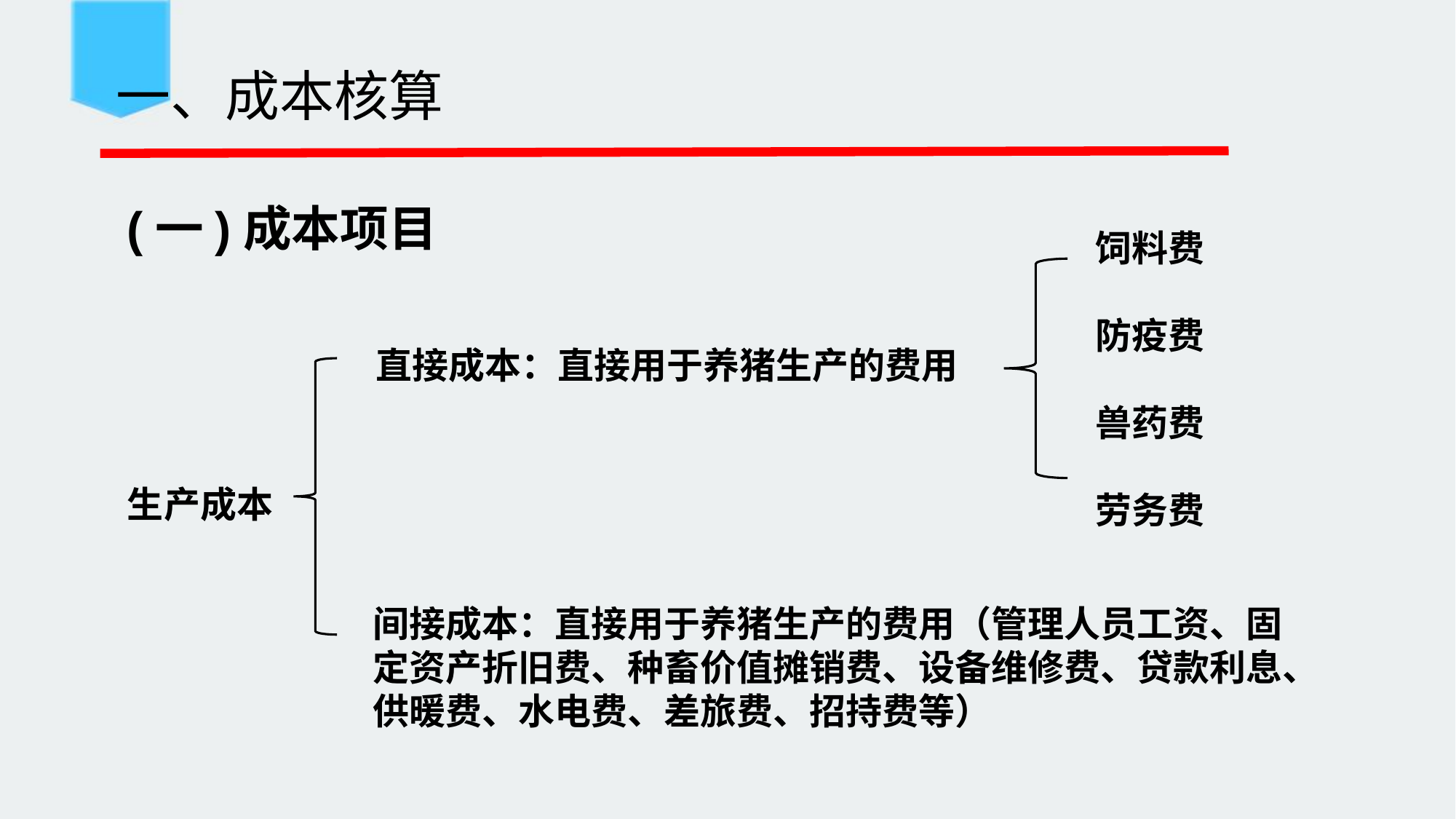

一、成本核算
(一)成本项目
饲料费

防疫费

兽药费

劳务费

直接成本：直接用于养猪生产的费用

生产成本
间接成本：直接用于养猪生产的费用（管理人员工资、固定资产折旧费、种畜价值摊销费、设备维修费、贷款利息、供暖费、水电费、差旅费、招持费等）